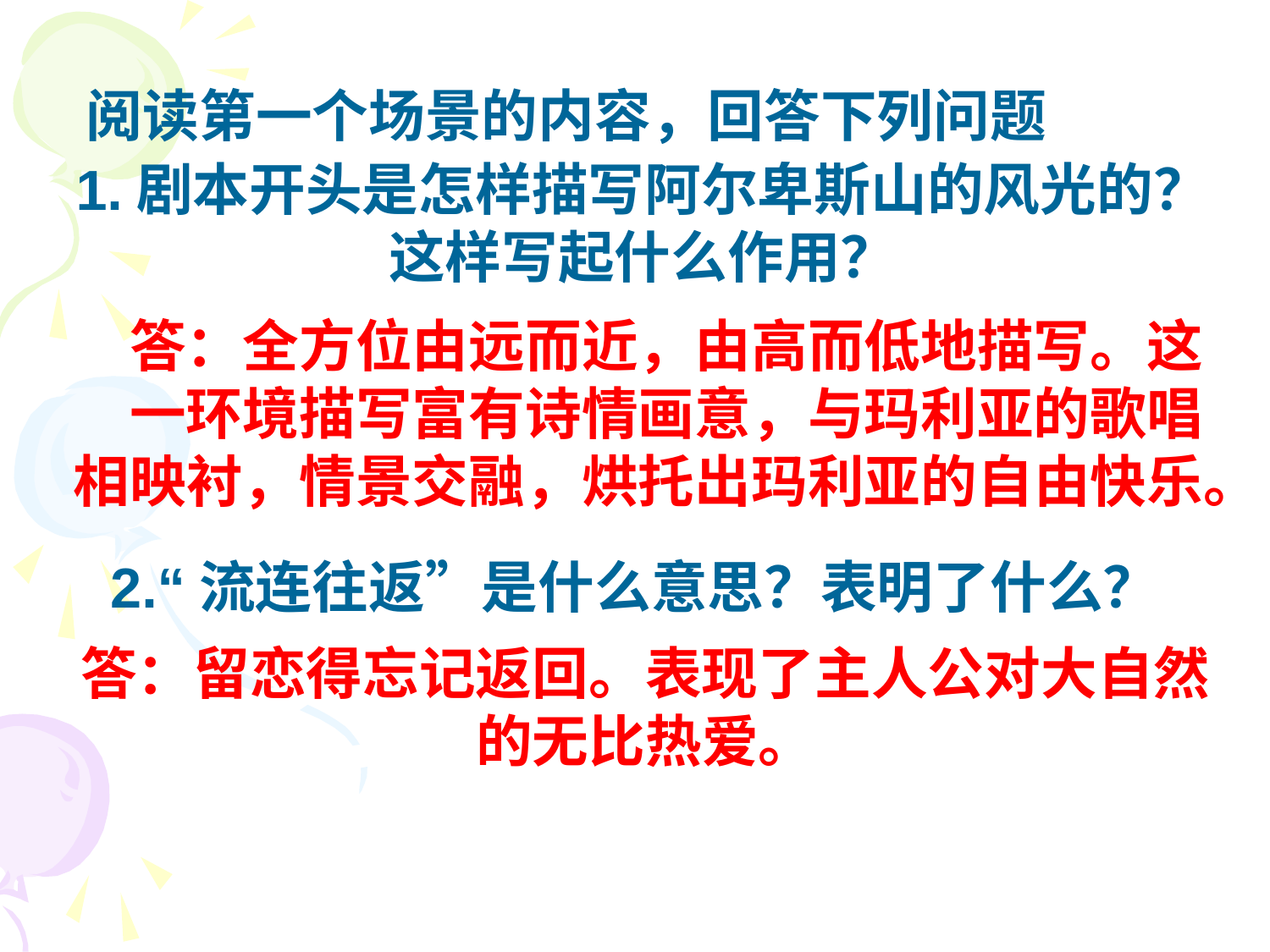

阅读第一个场景的内容，回答下列问题
1.剧本开头是怎样描写阿尔卑斯山的风光的？
这样写起什么作用？
答：全方位由远而近，由高而低地描写。这
一环境描写富有诗情画意，与玛利亚的歌唱
相映衬，情景交融，烘托出玛利亚的自由快乐。
2.“流连往返”是什么意思？表明了什么？
答：留恋得忘记返回。表现了主人公对大自然
的无比热爱。